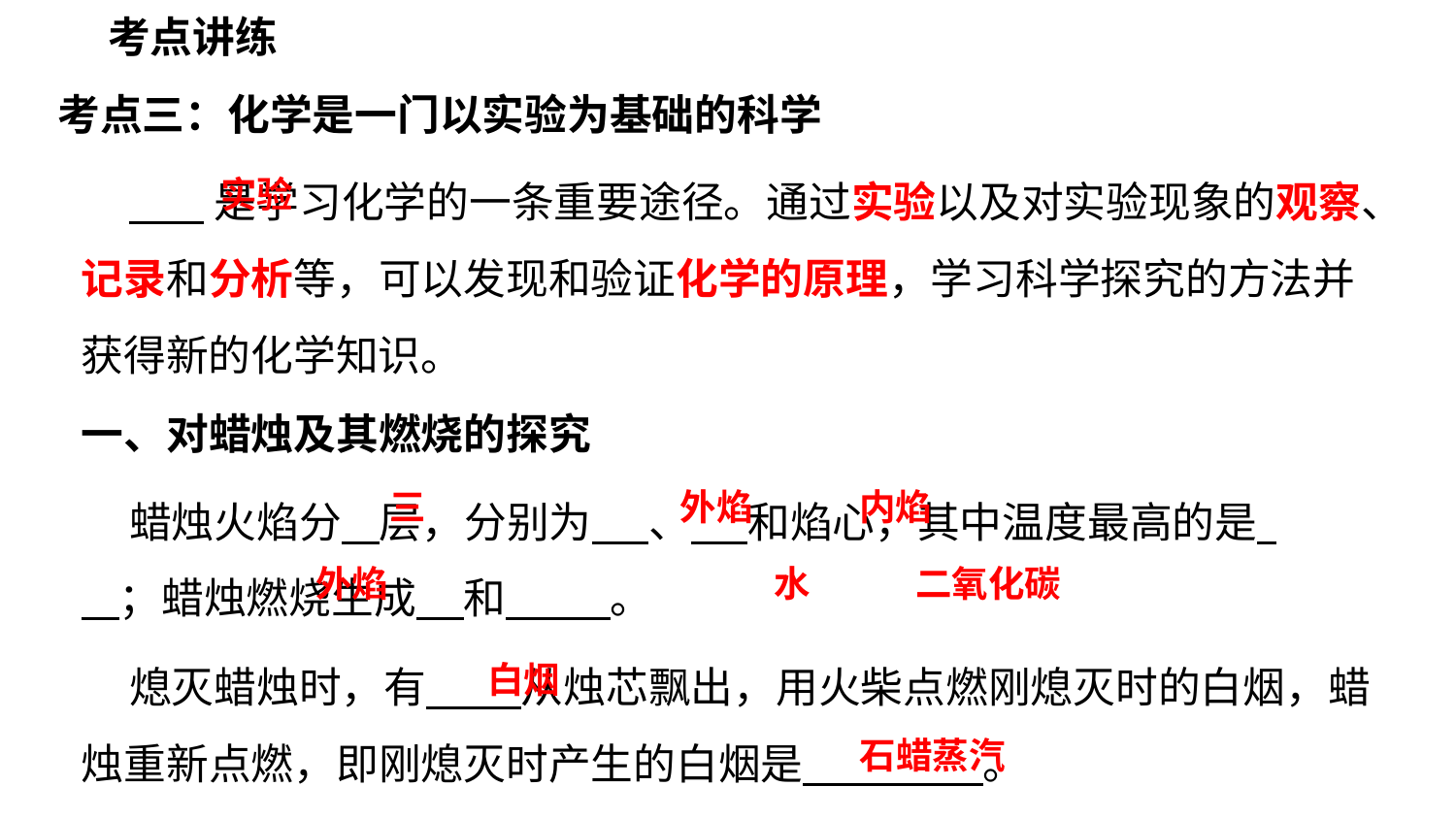

考点讲练
考点三：化学是一门以实验为基础的科学
             是学习化学的一条重要途径。通过实验以及对实验现象的观察、记录和分析等，可以发现和验证化学的原理，学习科学探究的方法并获得新的化学知识。
实验
一、对蜡烛及其燃烧的探究
    蜡烛火焰分    层，分别为      、      和焰心，其中温度最高的是       ；蜡烛燃烧生成     和           。
三
外焰
内焰
外焰
水
二氧化碳
    熄灭蜡烛时，有          从烛芯飘出，用火柴点燃刚熄灭时的白烟，蜡烛重新点燃，即刚熄灭时产生的白烟是                   。
白烟
石蜡蒸汽